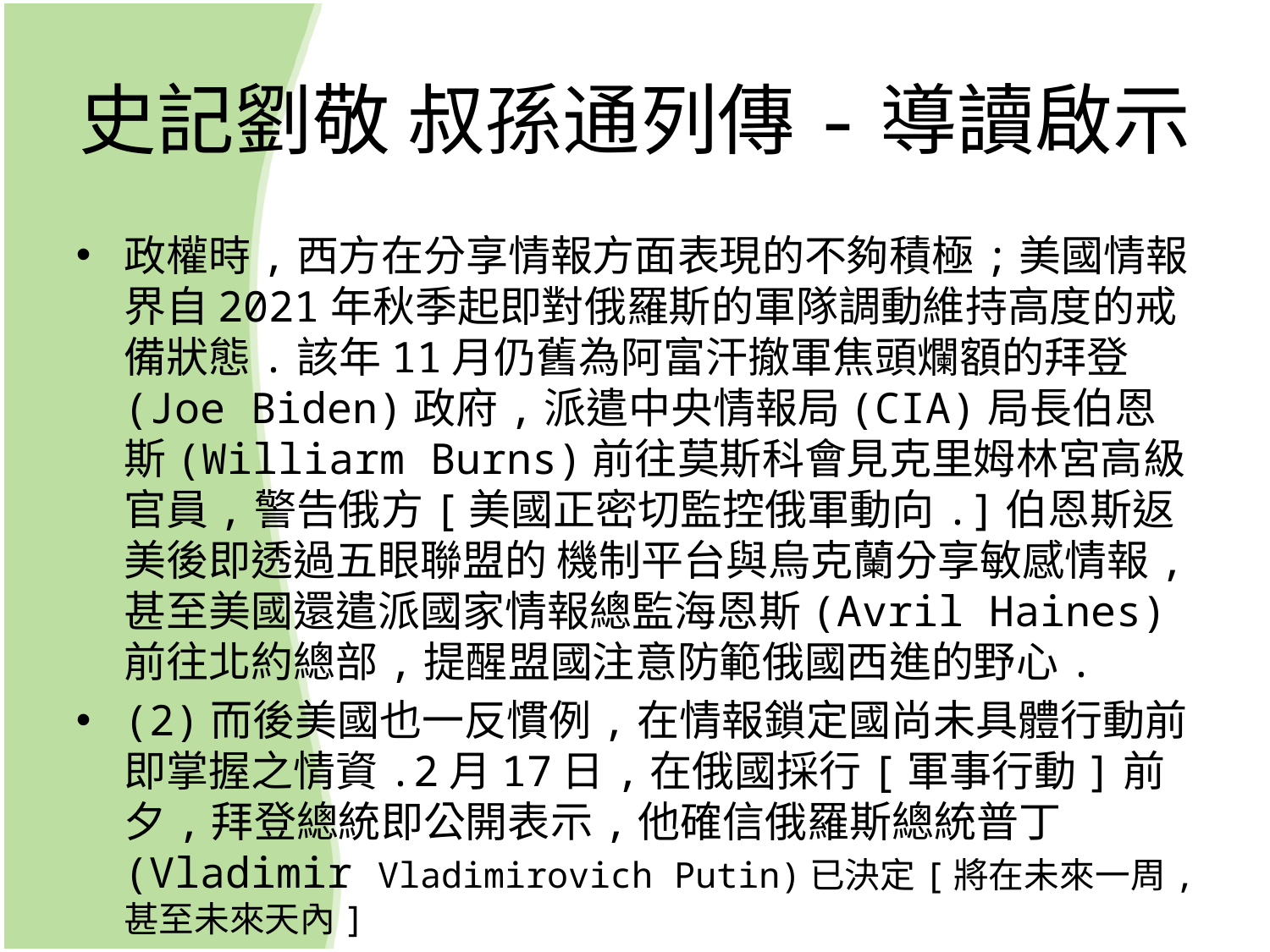

# 史記劉敬 叔孫通列傳-導讀啟示
政權時,西方在分享情報方面表現的不夠積極;美國情報界自2021年秋季起即對俄羅斯的軍隊調動維持高度的戒備狀態.該年11月仍舊為阿富汗撤軍焦頭爛額的拜登(Joe Biden)政府,派遣中央情報局(CIA)局長伯恩斯(Williarm Burns)前往莫斯科會見克里姆林宮高級官員,警告俄方[美國正密切監控俄軍動向.]伯恩斯返美後即透過五眼聯盟的 機制平台與烏克蘭分享敏感情報,甚至美國還遣派國家情報總監海恩斯(Avril Haines)前往北約總部,提醒盟國注意防範俄國西進的野心.
(2)而後美國也一反慣例,在情報鎖定國尚未具體行動前即掌握之情資.2月17日,在俄國採行[軍事行動]前夕,拜登總統即公開表示,他確信俄羅斯總統普丁(Vladimir Vladimirovich Putin)已決定[將在未來一周,甚至未來天內]